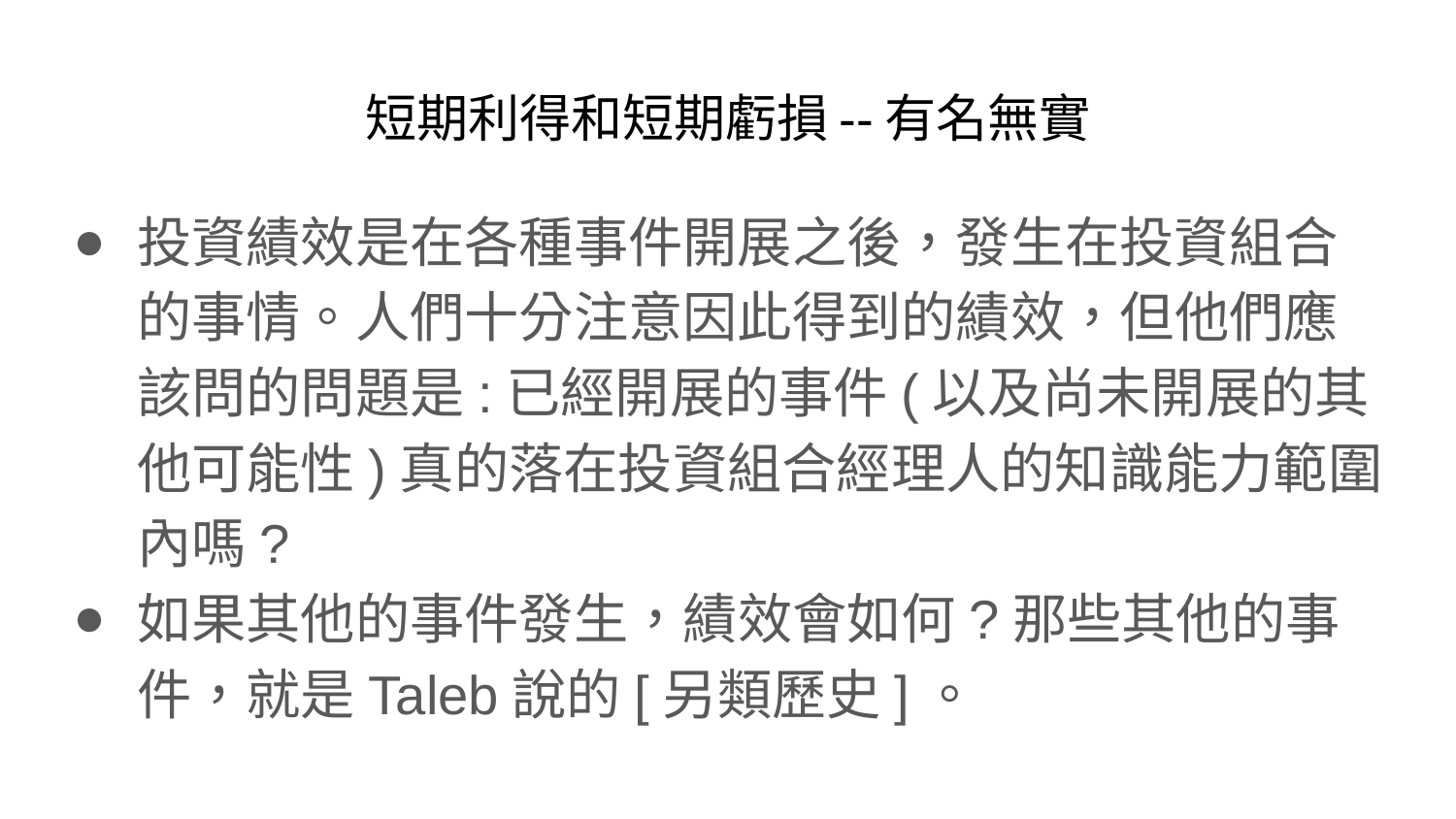

# 短期利得和短期虧損--有名無實

投資績效是在各種事件開展之後，發生在投資組合的事情。人們十分注意因此得到的績效，但他們應該問的問題是:已經開展的事件(以及尚未開展的其他可能性)真的落在投資組合經理人的知識能力範圍內嗎?
如果其他的事件發生，績效會如何?那些其他的事件，就是Taleb說的[另類歷史]。